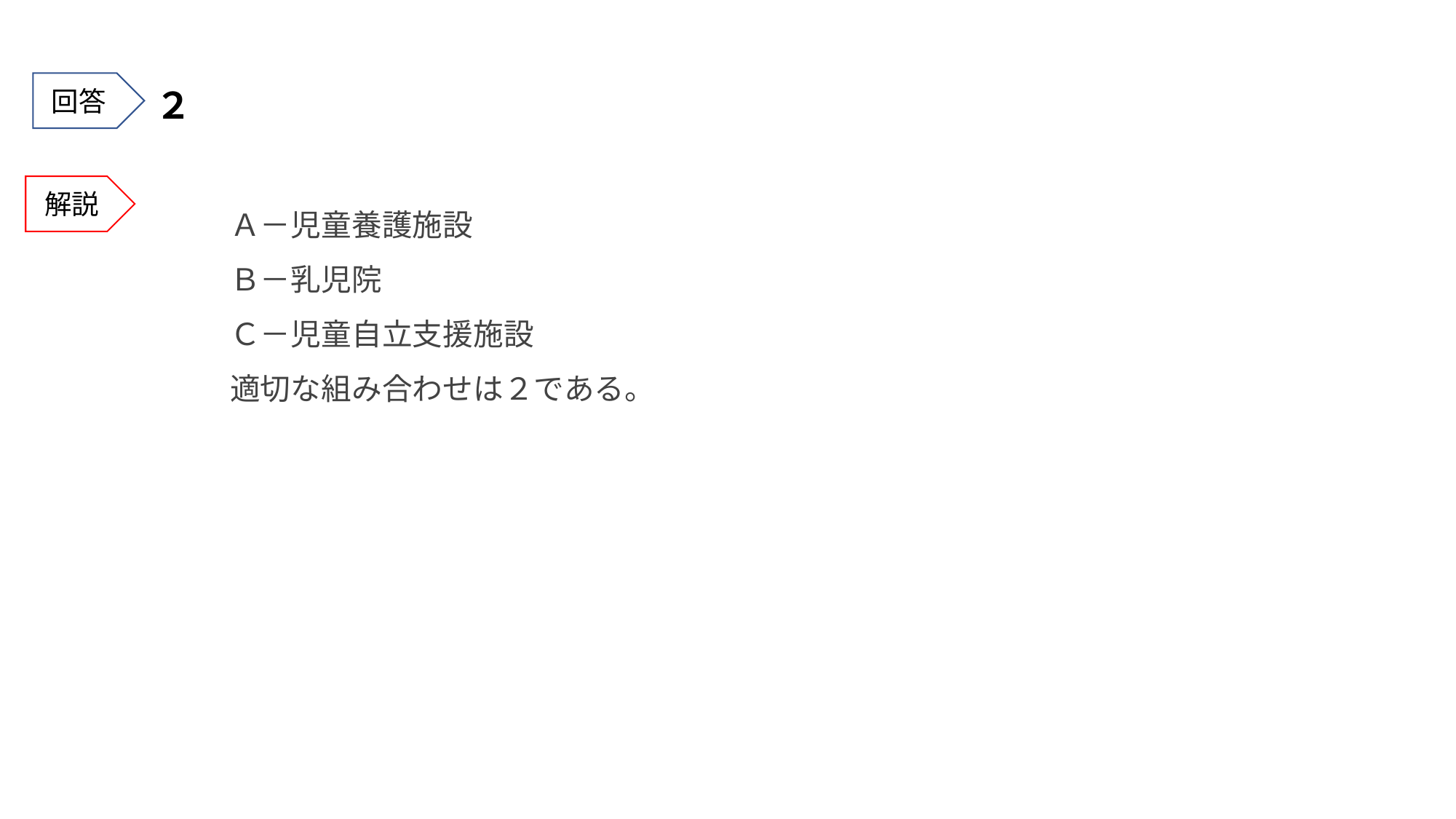

２
回答

解説
Ａ－児童養護施設
Ｂ－乳児院
Ｃ－児童自立支援施設
適切な組み合わせは２である。